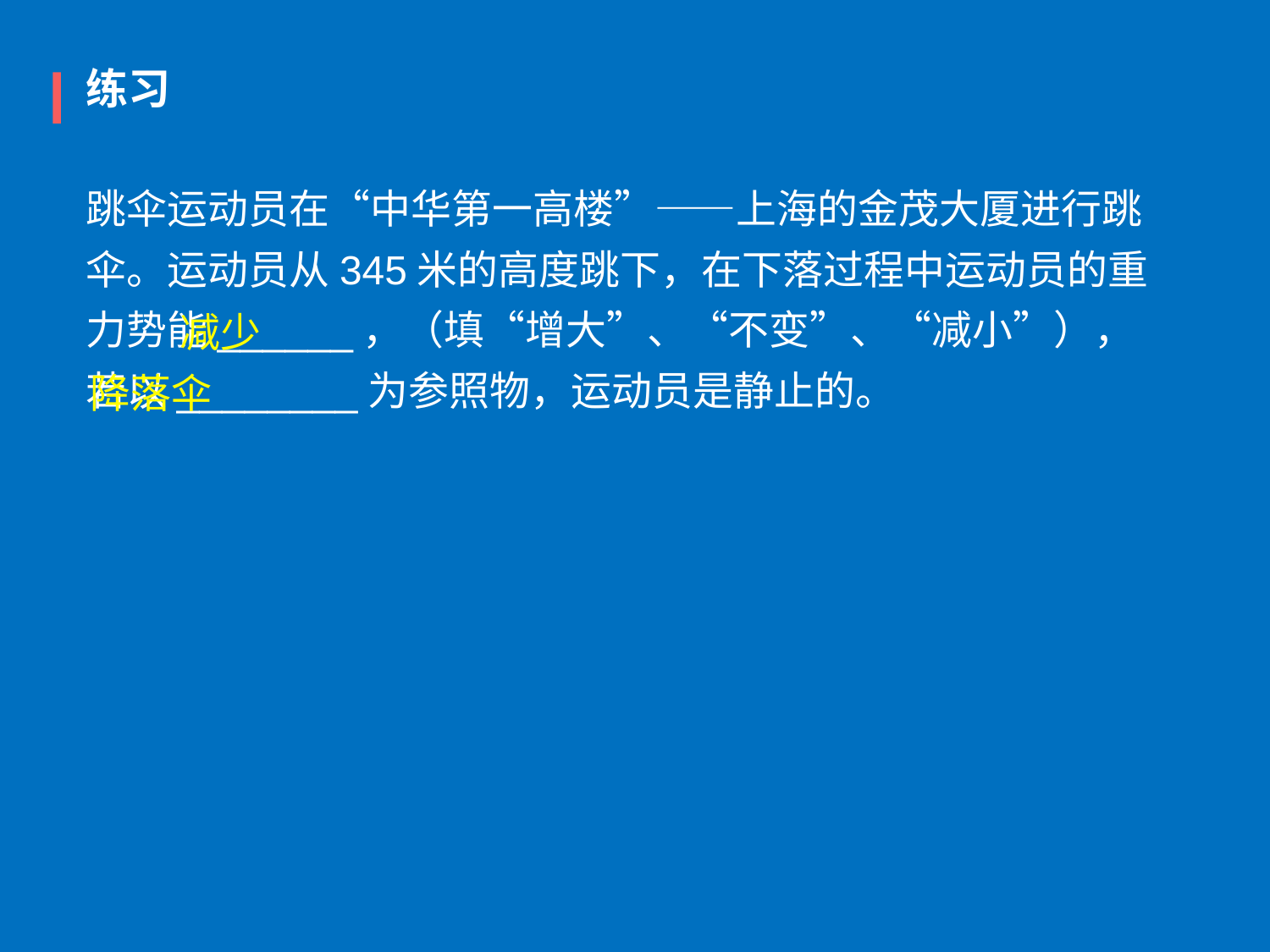

练习

跳伞运动员在“中华第一高楼”——上海的金茂大厦进行跳伞。运动员从345米的高度跳下，在下落过程中运动员的重力势能______，（填“增大”、“不变”、“减小”），若以________为参照物，运动员是静止的。
减少
降落伞